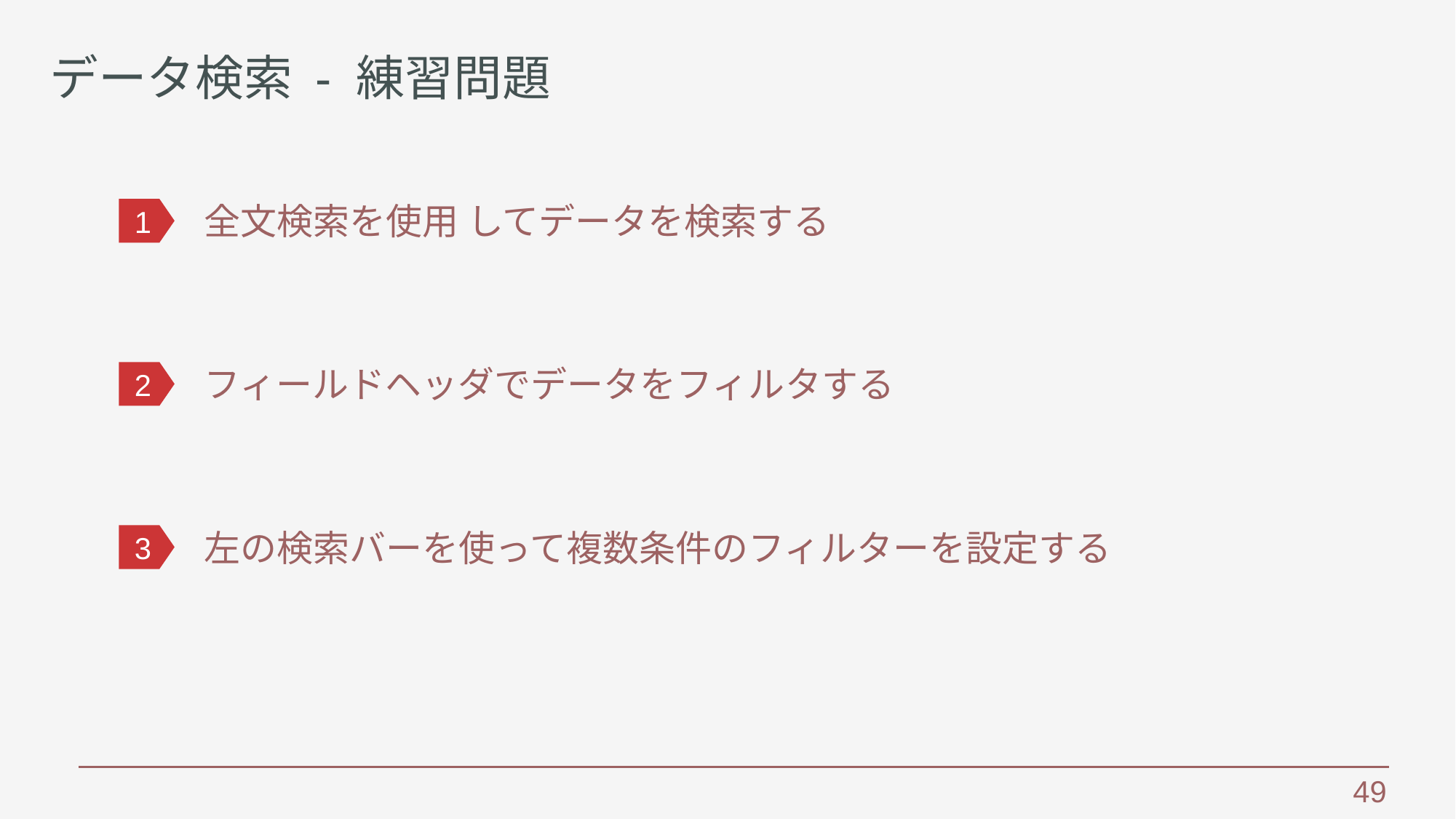

データ検索 - 練習問題
全文検索を使用 してデータを検索する
1
フィールドヘッダでデータをフィルタする
2
左の検索バーを使って複数条件のフィルターを設定する
3
   49